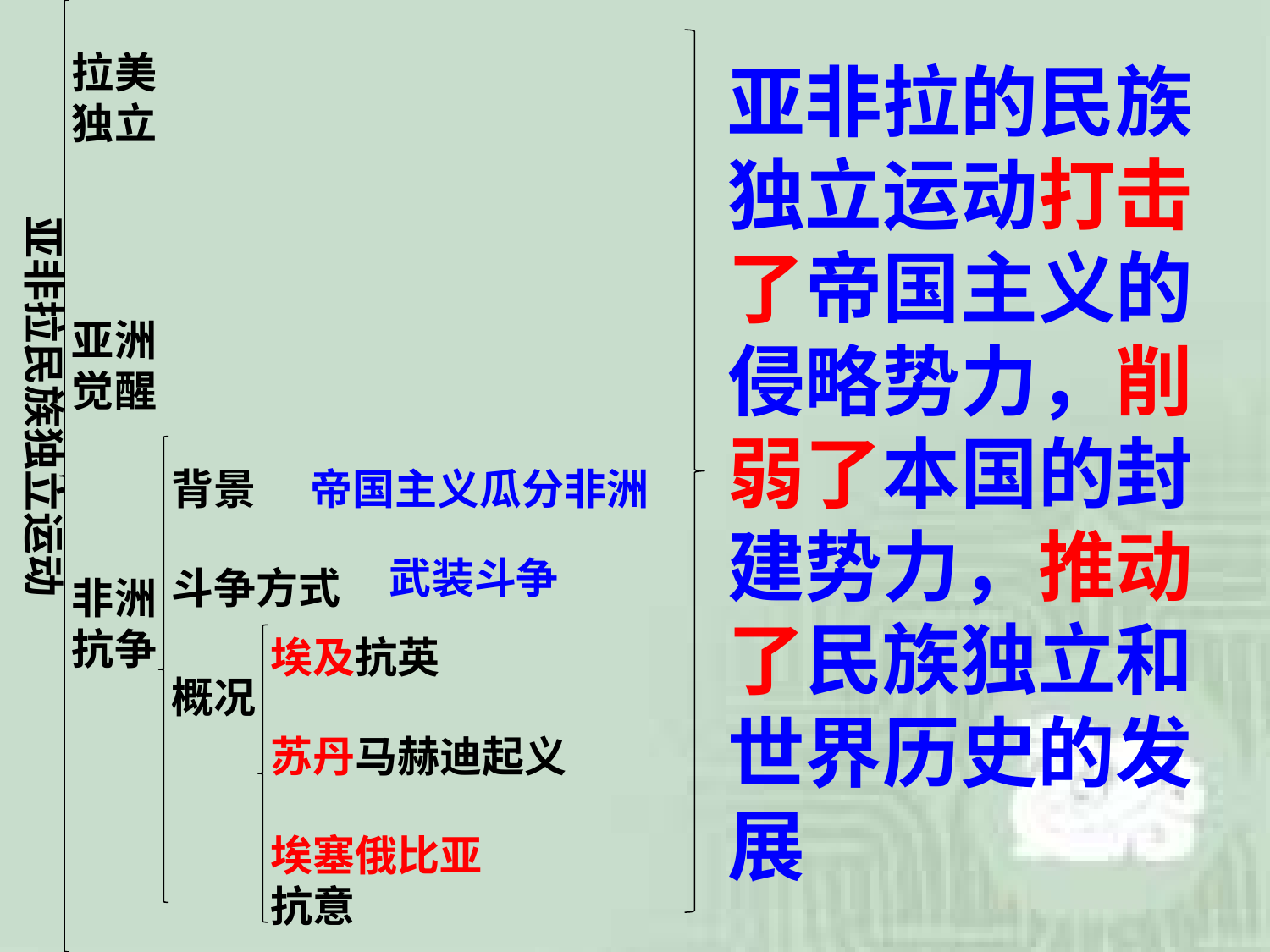

拉美独立
亚非拉的民族独立运动打击了帝国主义的侵略势力，削弱了本国的封建势力，推动了民族独立和世界历史的发展
亚非拉民族独立运动
亚洲觉醒

背景
帝国主义瓜分非洲
武装斗争
斗争方式
非洲抗争

埃及抗英
概况
苏丹马赫迪起义
埃塞俄比亚抗意